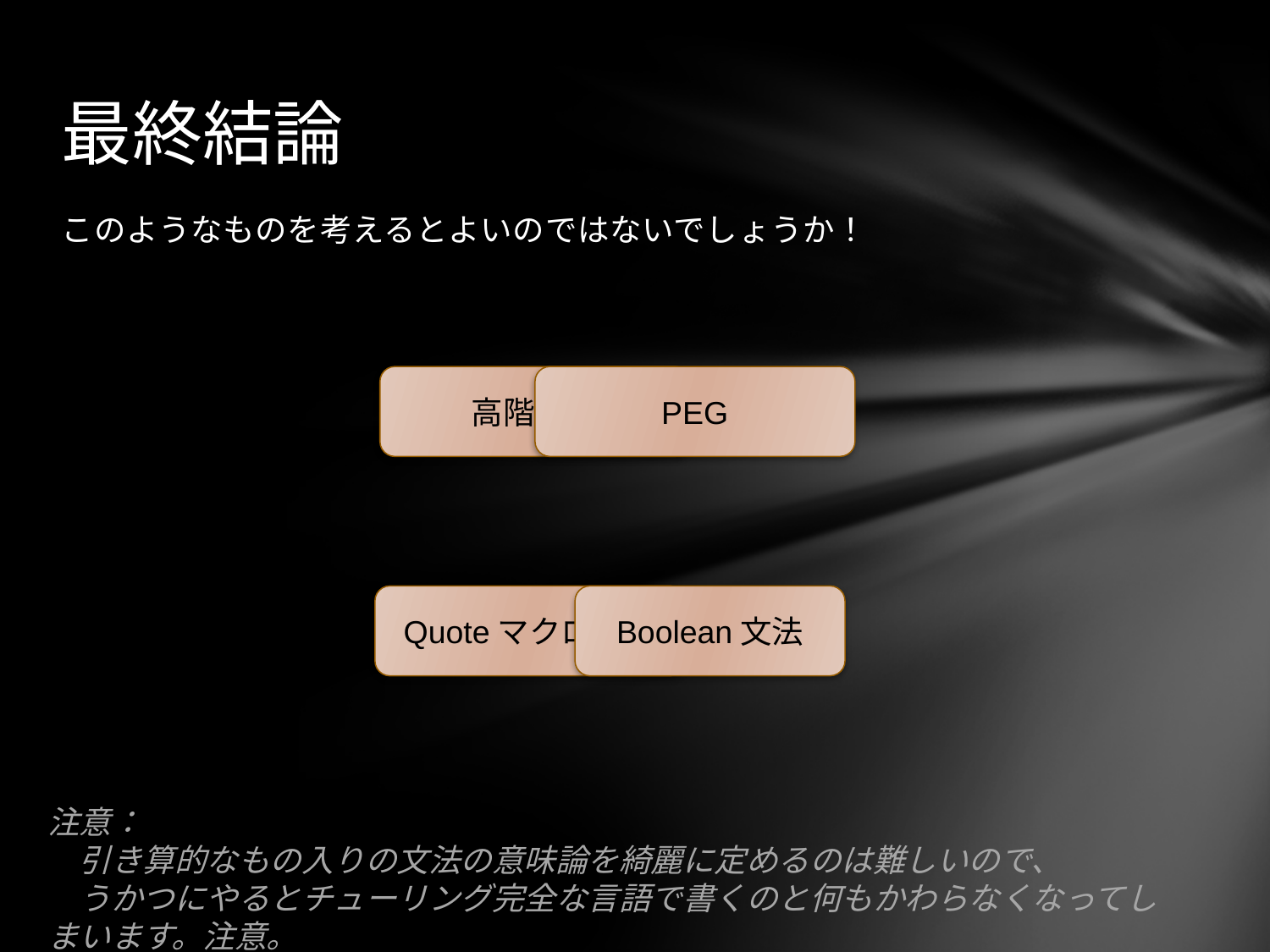

# 最終結論
このようなものを考えるとよいのではないでしょうか！
高階文法
PEG
Quoteマクロ文法
Boolean文法
注意：
　引き算的なもの入りの文法の意味論を綺麗に定めるのは難しいので、
　うかつにやるとチューリング完全な言語で書くのと何もかわらなくなってしまいます。注意。